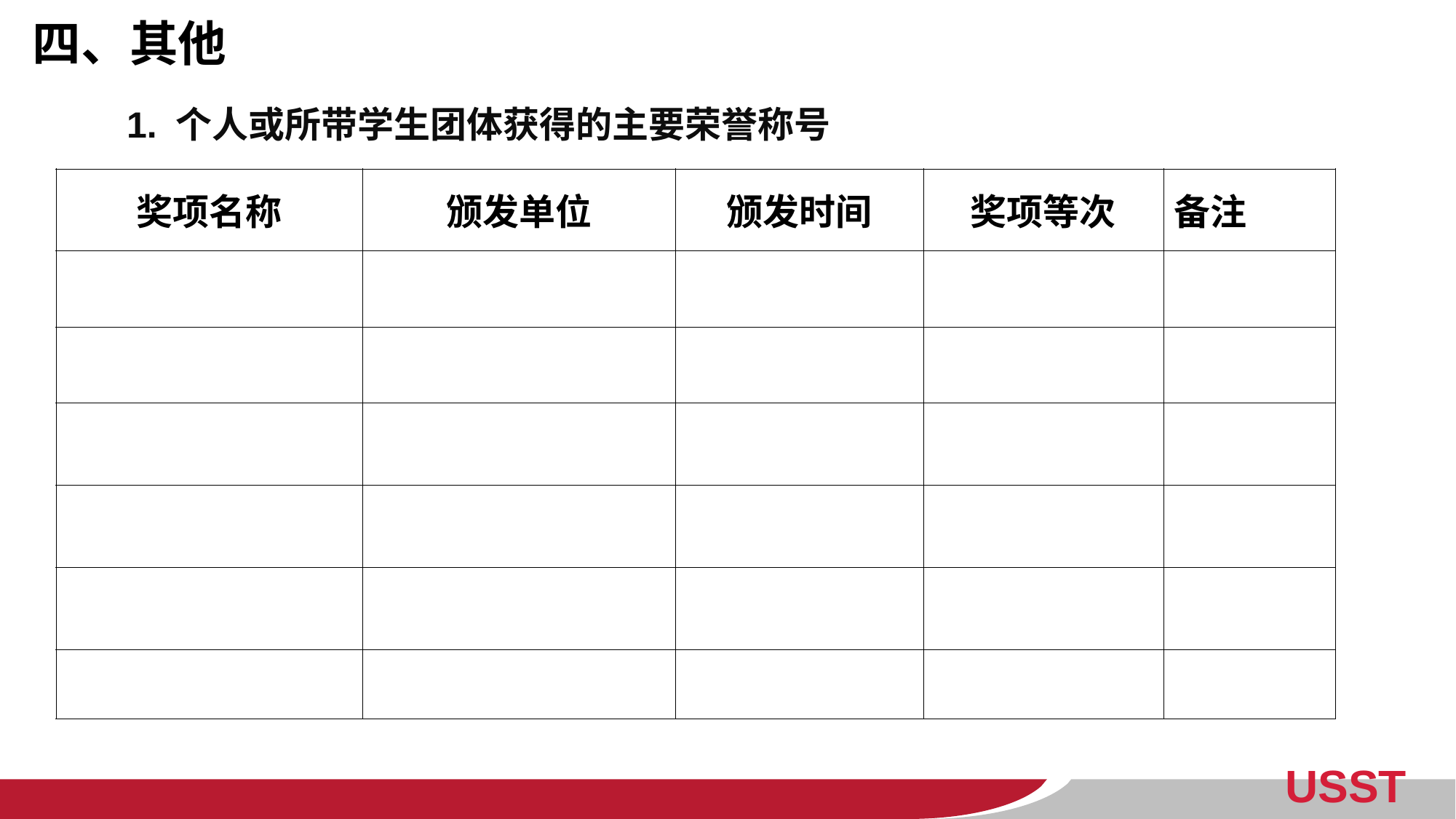

四、其他
1. 个人或所带学生团体获得的主要荣誉称号
| 奖项名称 | 颁发单位 | 颁发时间 | 奖项等次 | 备注 |
| --- | --- | --- | --- | --- |
|  |  |  |  |  |
|  |  |  |  |  |
|  |  |  |  |  |
|  |  |  |  |  |
|  |  |  |  |  |
|  |  |  |  |  |